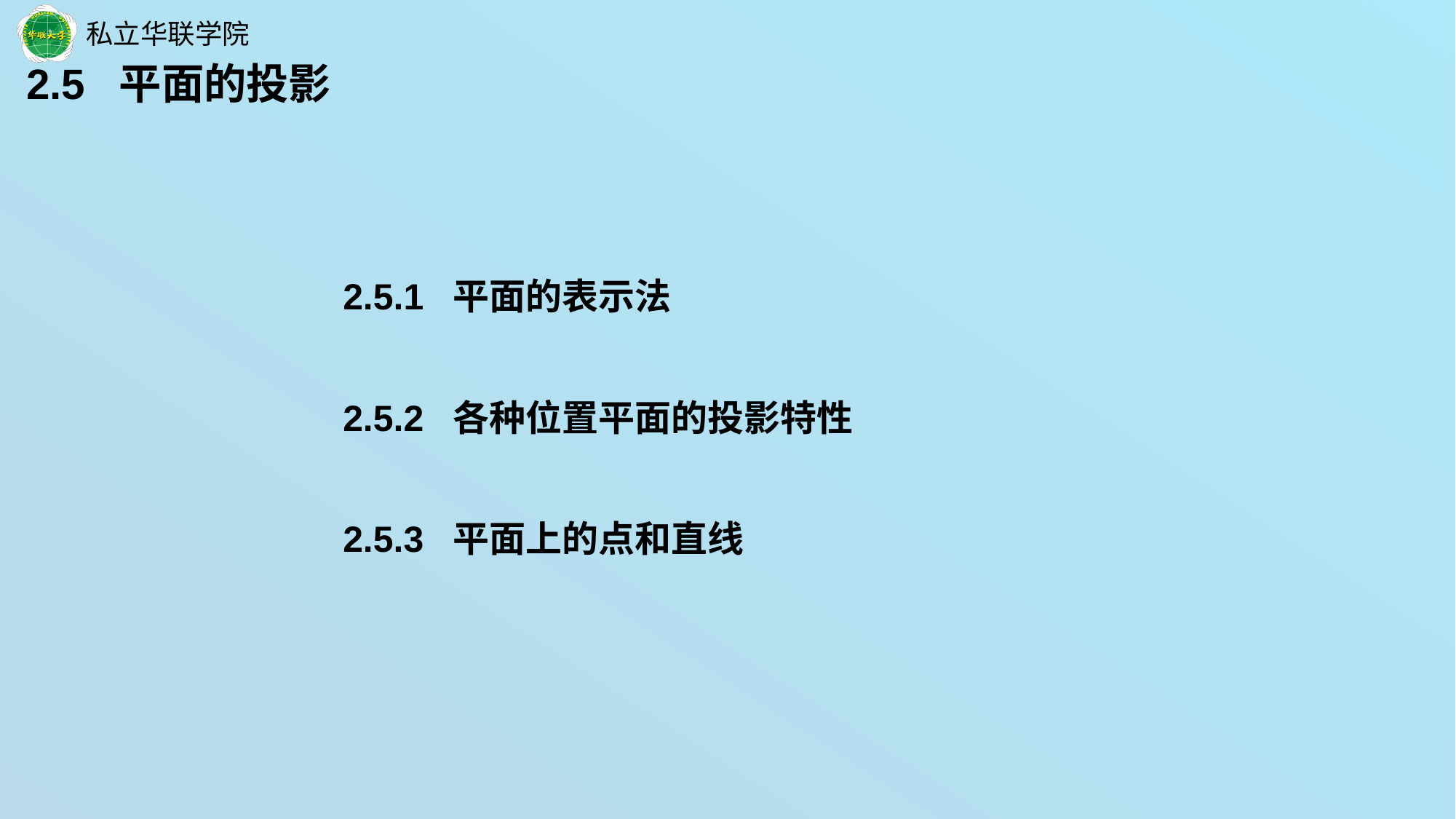

2.5  平面的投影
2.5.1  平面的表示法
2.5.2  各种位置平面的投影特性
2.5.3  平面上的点和直线